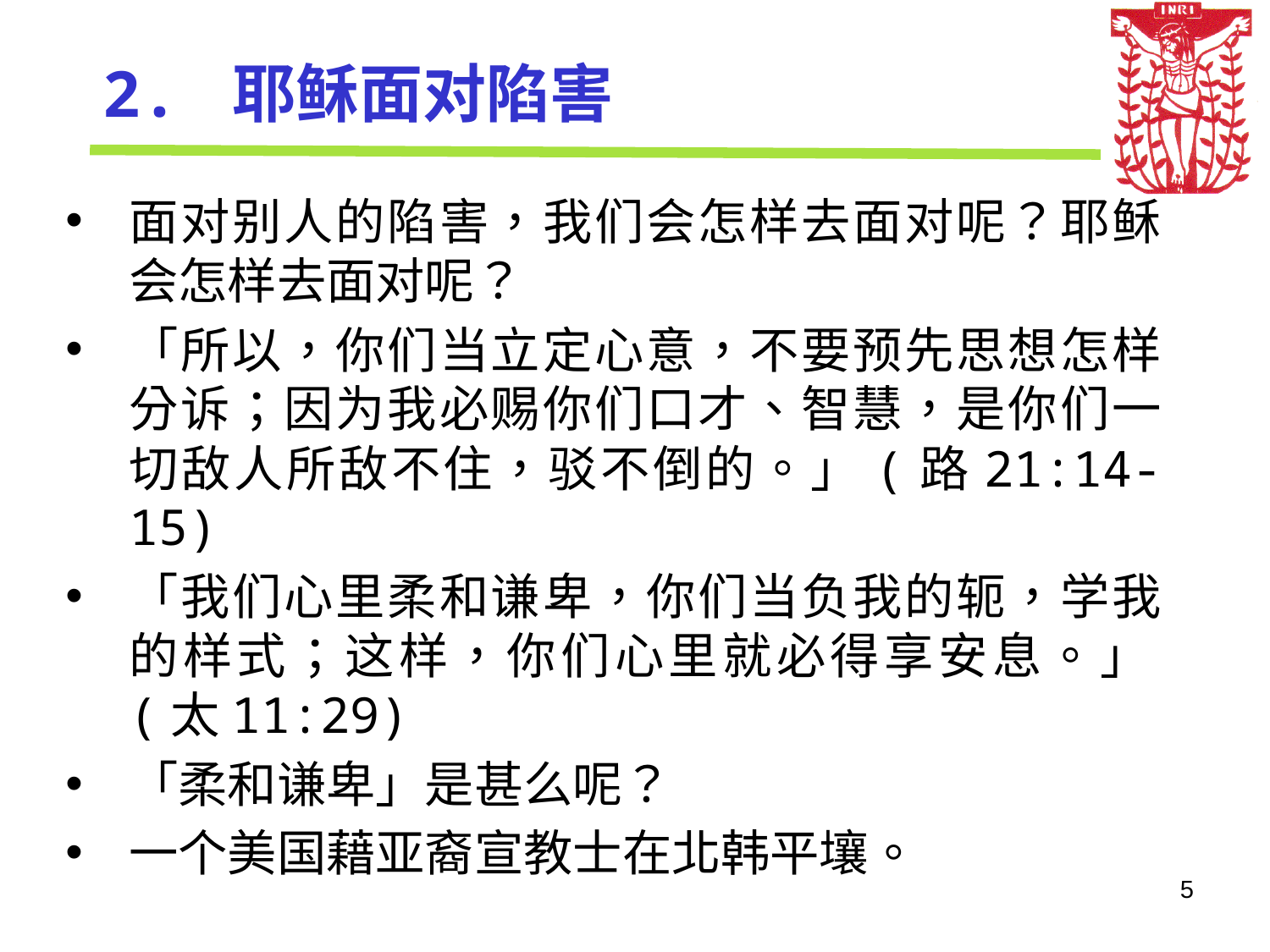

2. 耶稣面对陷害
面对别人的陷害，我们会怎样去面对呢？耶稣会怎样去面对呢？
「所以，你们当立定心意，不要预先思想怎样分诉；因为我必赐你们口才、智慧，是你们一切敌人所敌不住，驳不倒的。」(路21:14-15)
「我们心里柔和谦卑，你们当负我的轭，学我的样式；这样，你们心里就必得享安息。」(太11:29)
「柔和谦卑」是甚么呢？
一个美国藉亚裔宣教士在北韩平壤。
5